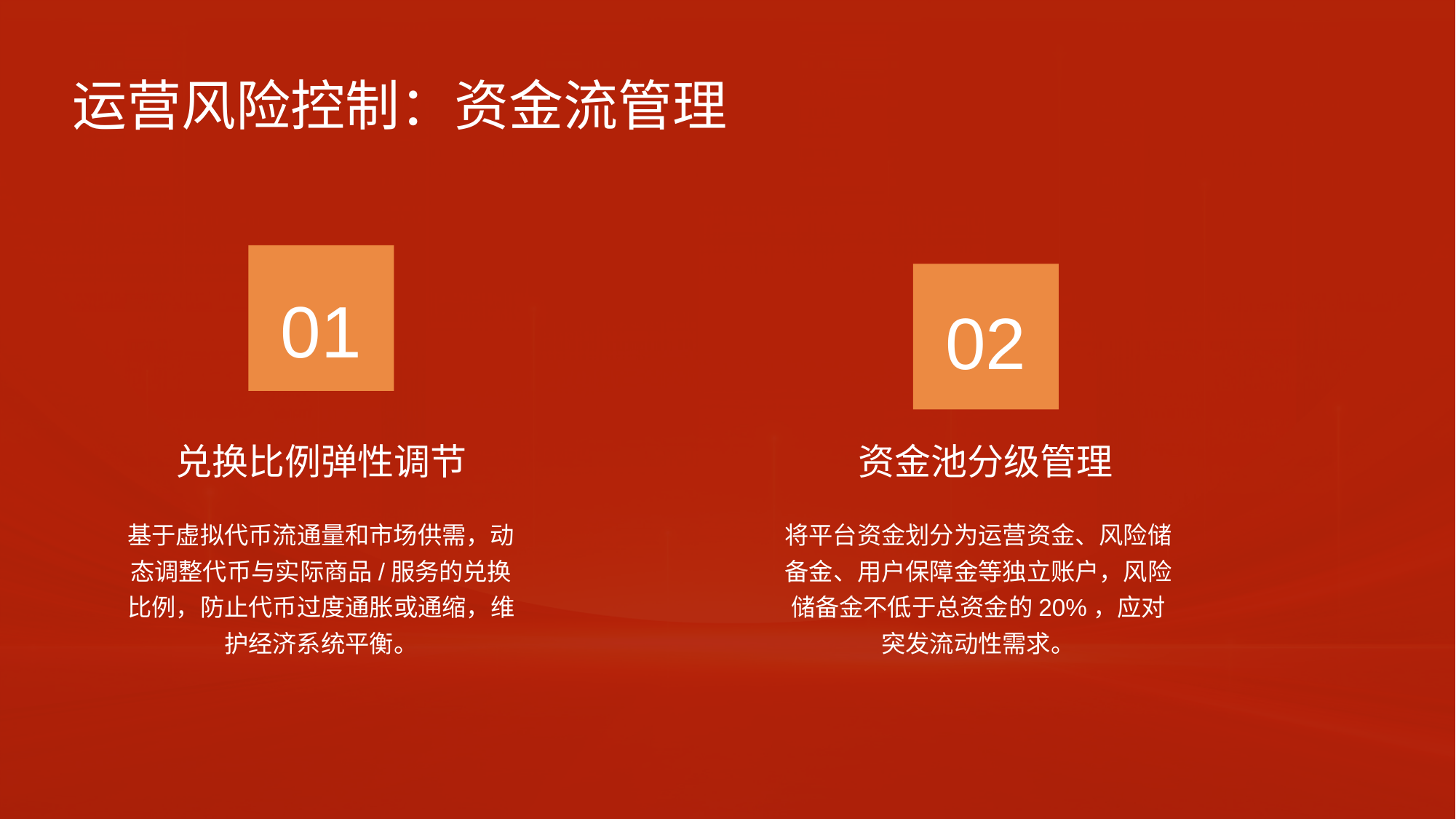

运营风险控制：资金流管理

01
02
兑换比例弹性调节
资金池分级管理
基于虚拟代币流通量和市场供需，动态调整代币与实际商品/服务的兑换比例，防止代币过度通胀或通缩，维护经济系统平衡。
将平台资金划分为运营资金、风险储备金、用户保障金等独立账户，风险储备金不低于总资金的20%，应对突发流动性需求。